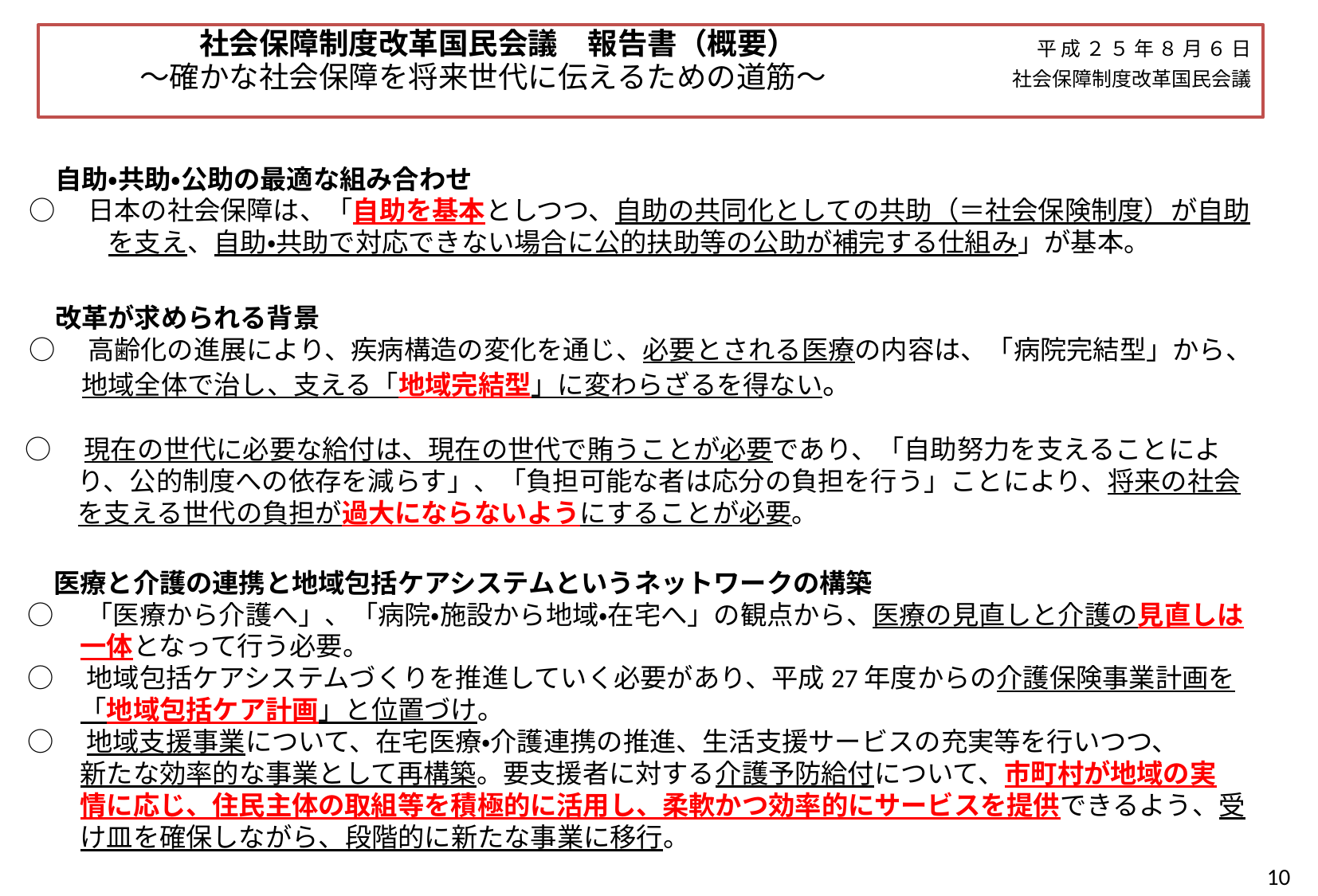

平成２５年８月６日
社会保障制度改革国民会議
　　　　　社会保障制度改革国民会議　報告書（概要）
　　　～確かな社会保障を将来世代に伝えるための道筋～

　自助・共助・公助の最適な組み合わせ
○　日本の社会保障は、「自助を基本としつつ、自助の共同化としての共助（＝社会保険制度）が自助
　　　を支え、自助・共助で対応できない場合に公的扶助等の公助が補完する仕組み」が基本。
　改革が求められる背景
○　高齢化の進展により、疾病構造の変化を通じ、必要とされる医療の内容は、「病院完結型」から、
　　地域全体で治し、支える「地域完結型」に変わらざるを得ない。
○　現在の世代に必要な給付は、現在の世代で賄うことが必要であり、「自助努力を支えることによ
　　り、公的制度への依存を減らす」、「負担可能な者は応分の負担を行う」ことにより、将来の社会
　　を支える世代の負担が過大にならないようにすることが必要。
　医療と介護の連携と地域包括ケアシステムというネットワークの構築
○　「医療から介護へ」、「病院・施設から地域・在宅へ」の観点から、医療の見直しと介護の見直しは
　　一体となって行う必要。
○　地域包括ケアシステムづくりを推進していく必要があり、平成27年度からの介護保険事業計画を
　　「地域包括ケア計画」と位置づけ。
○　地域支援事業について、在宅医療・介護連携の推進、生活支援サービスの充実等を行いつつ、
　　新たな効率的な事業として再構築。要支援者に対する介護予防給付について、市町村が地域の実
　　情に応じ、住民主体の取組等を積極的に活用し、柔軟かつ効率的にサービスを提供できるよう、受
　　け皿を確保しながら、段階的に新たな事業に移行。
10